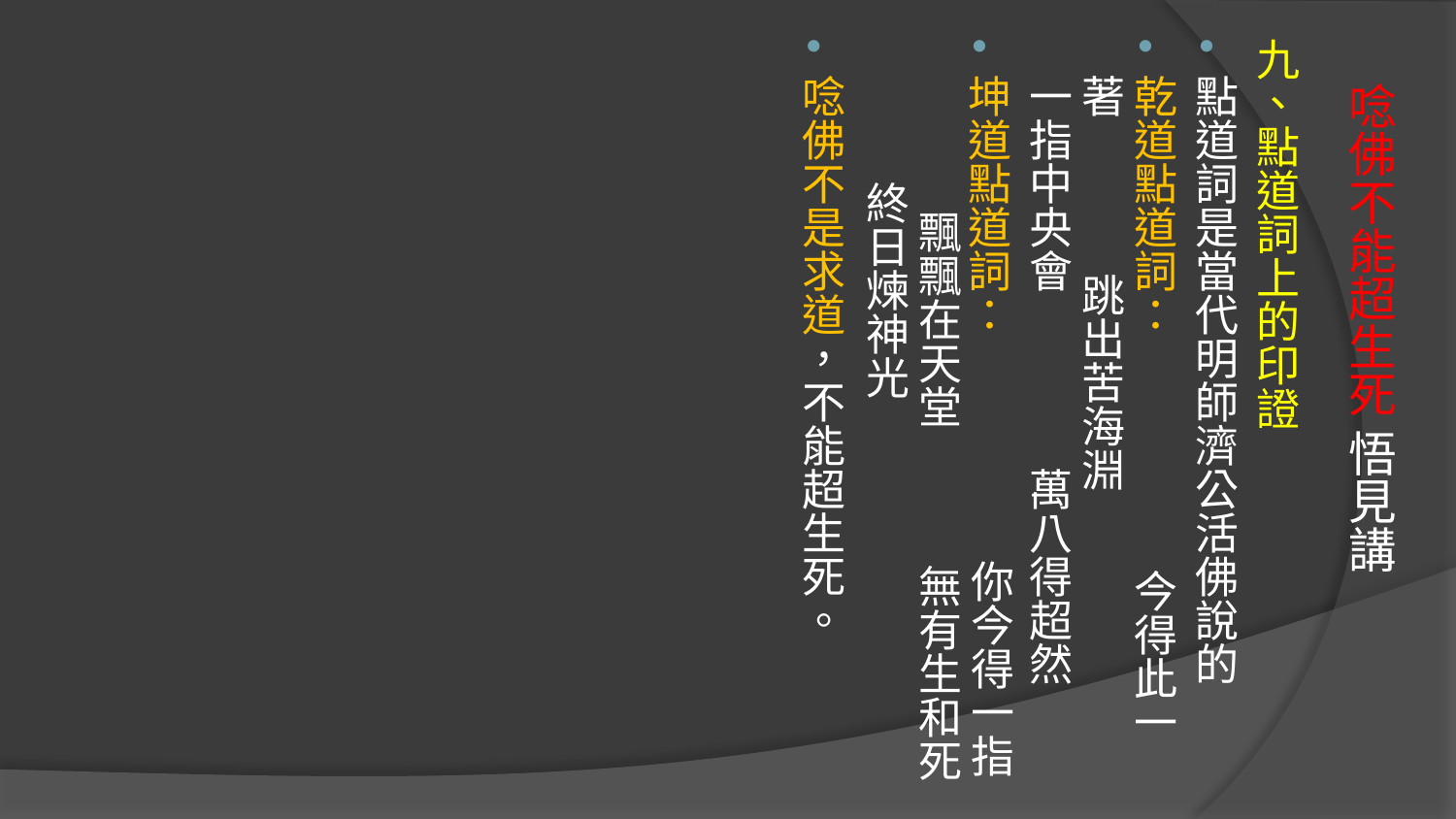

九、點道詞上的印證
點道詞是當代明師濟公活佛說的
乾道點道詞：                        今得此一著                跳出苦海淵                          一指中央會                  萬八得超然
坤道點道詞：                       你今得一指               飄飄在天堂              無有生和死            終日煉神光
唸佛不是求道，不能超生死。

# 唸佛不能超生死 悟見講